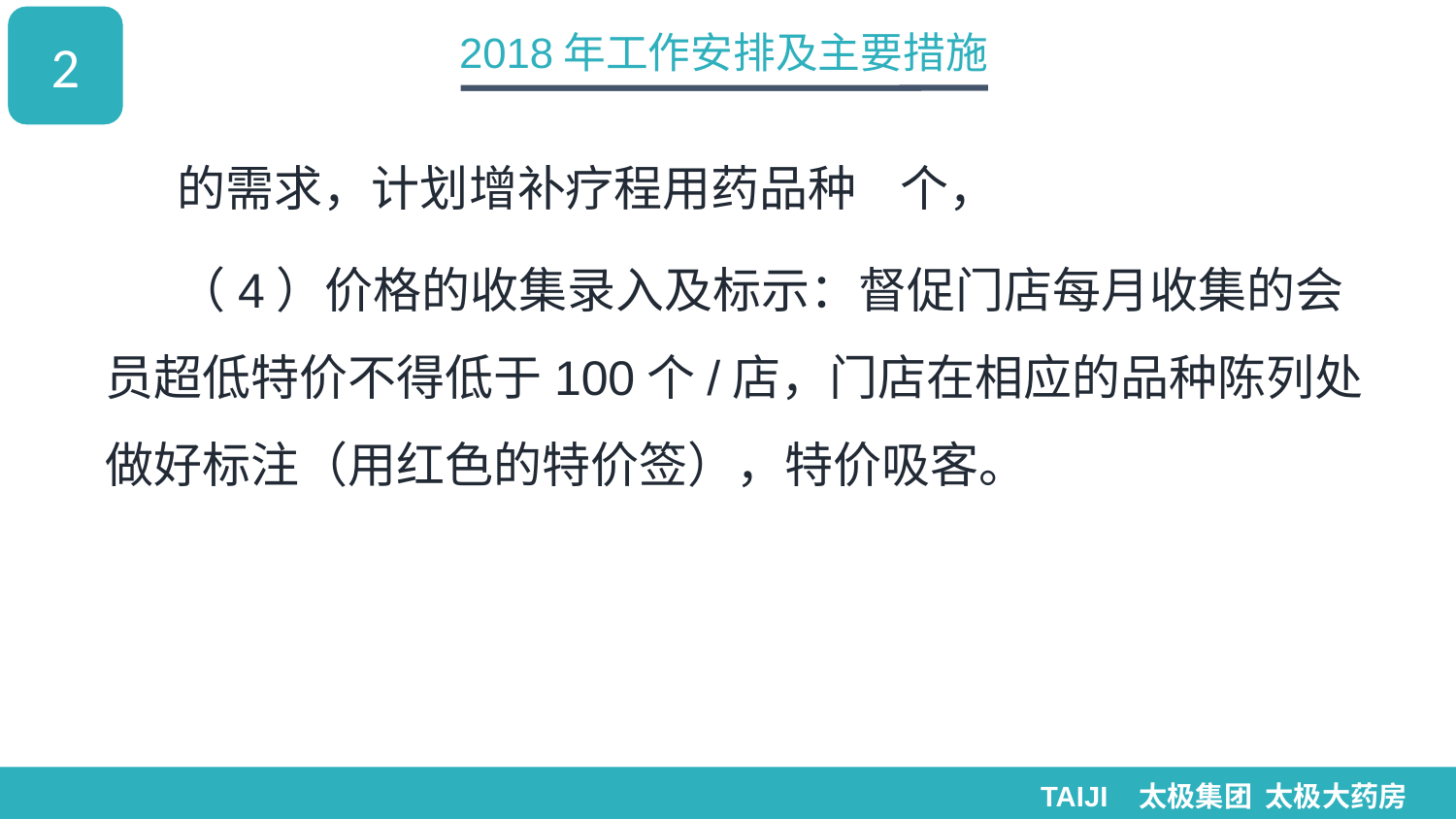

2
2018年工作安排及主要措施
的需求，计划增补疗程用药品种    个，
（4）价格的收集录入及标示：督促门店每月收集的会员超低特价不得低于100个/店，门店在相应的品种陈列处做好标注（用红色的特价签），特价吸客。

TAIJI   太极集团  太极大药房